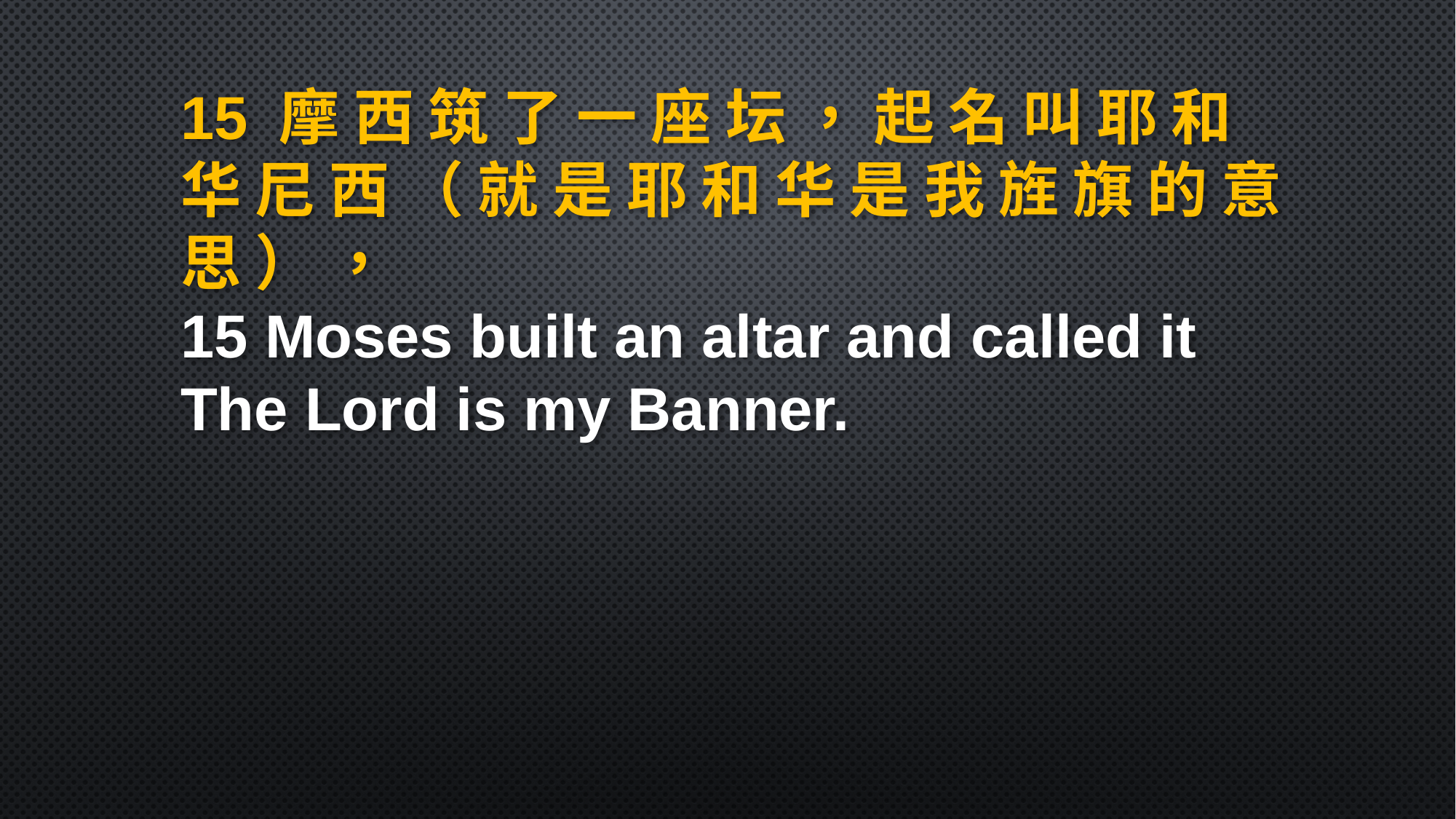

15 摩 西 筑 了 一 座 坛 ， 起 名 叫 耶 和 华 尼 西 （ 就 是 耶 和 华 是 我 旌 旗 的 意 思 ） ，
15 Moses built an altar and called it The Lord is my Banner.